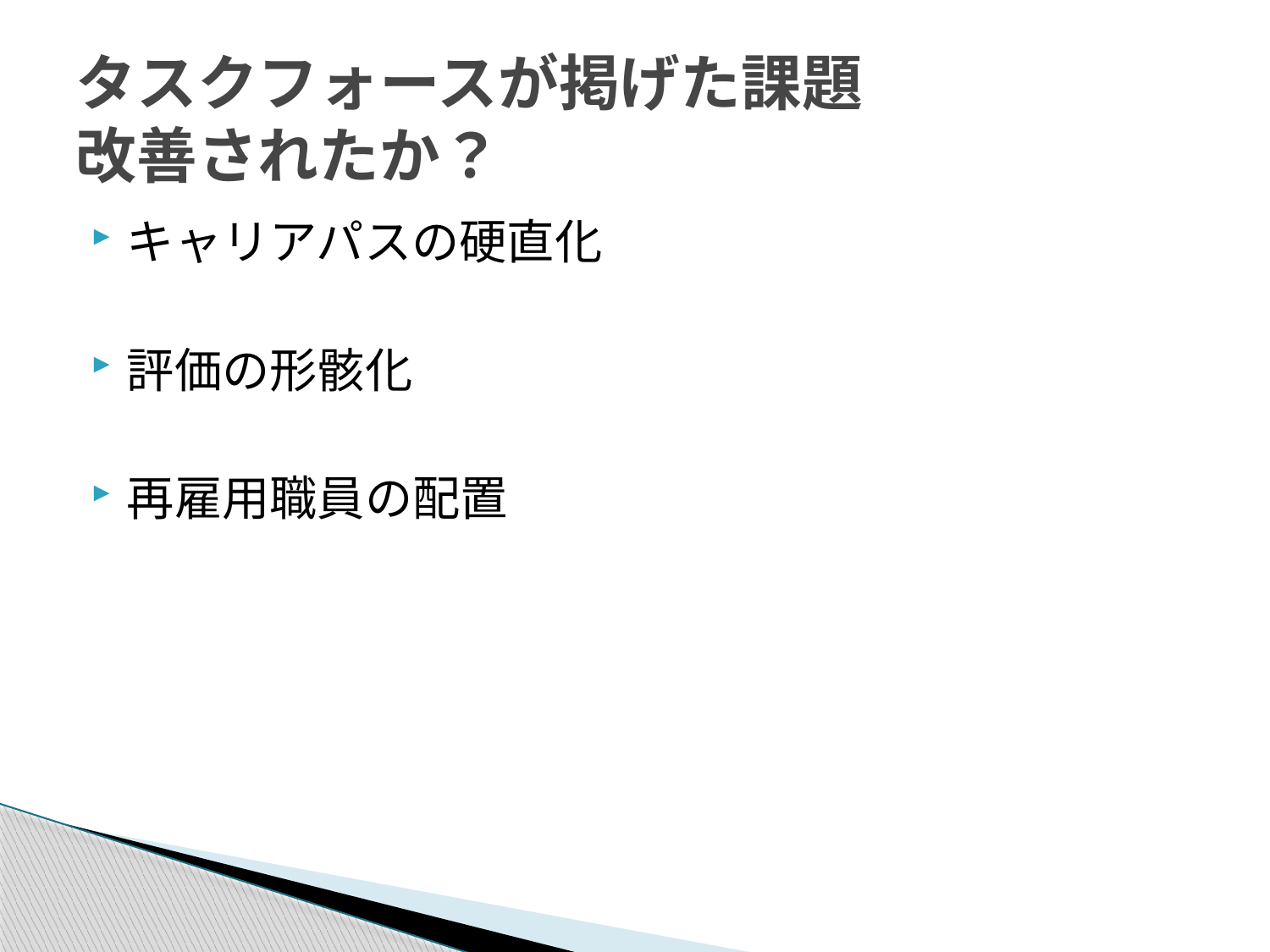

# タスクフォースが掲げた課題 改善されたか？
キャリアパスの硬直化

評価の形骸化

再雇用職員の配置